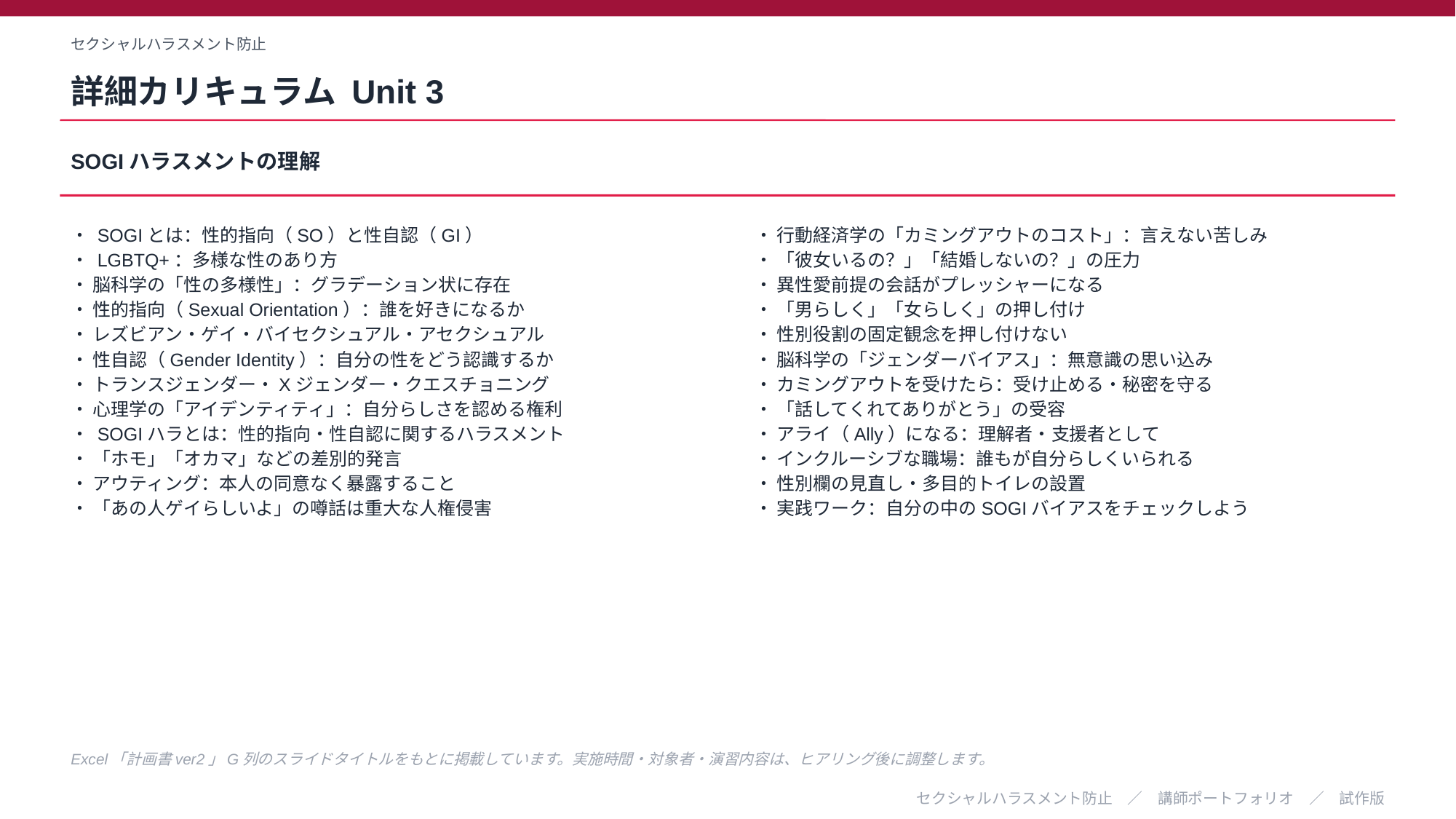

セクシャルハラスメント防止
詳細カリキュラム Unit 3

SOGIハラスメントの理解

・ SOGIとは：性的指向（SO）と性自認（GI）
・ LGBTQ+：多様な性のあり方
・ 脳科学の「性の多様性」：グラデーション状に存在
・ 性的指向（Sexual Orientation）：誰を好きになるか
・ レズビアン・ゲイ・バイセクシュアル・アセクシュアル
・ 性自認（Gender Identity）：自分の性をどう認識するか
・ トランスジェンダー・Xジェンダー・クエスチョニング
・ 心理学の「アイデンティティ」：自分らしさを認める権利
・ SOGIハラとは：性的指向・性自認に関するハラスメント
・ 「ホモ」「オカマ」などの差別的発言
・ アウティング：本人の同意なく暴露すること
・ 「あの人ゲイらしいよ」の噂話は重大な人権侵害
・ 行動経済学の「カミングアウトのコスト」：言えない苦しみ
・ 「彼女いるの？」「結婚しないの？」の圧力
・ 異性愛前提の会話がプレッシャーになる
・ 「男らしく」「女らしく」の押し付け
・ 性別役割の固定観念を押し付けない
・ 脳科学の「ジェンダーバイアス」：無意識の思い込み
・ カミングアウトを受けたら：受け止める・秘密を守る
・ 「話してくれてありがとう」の受容
・ アライ（Ally）になる：理解者・支援者として
・ インクルーシブな職場：誰もが自分らしくいられる
・ 性別欄の見直し・多目的トイレの設置
・ 実践ワーク：自分の中のSOGIバイアスをチェックしよう
Excel「計画書ver2」G列のスライドタイトルをもとに掲載しています。実施時間・対象者・演習内容は、ヒアリング後に調整します。
セクシャルハラスメント防止　／　講師ポートフォリオ　／　試作版